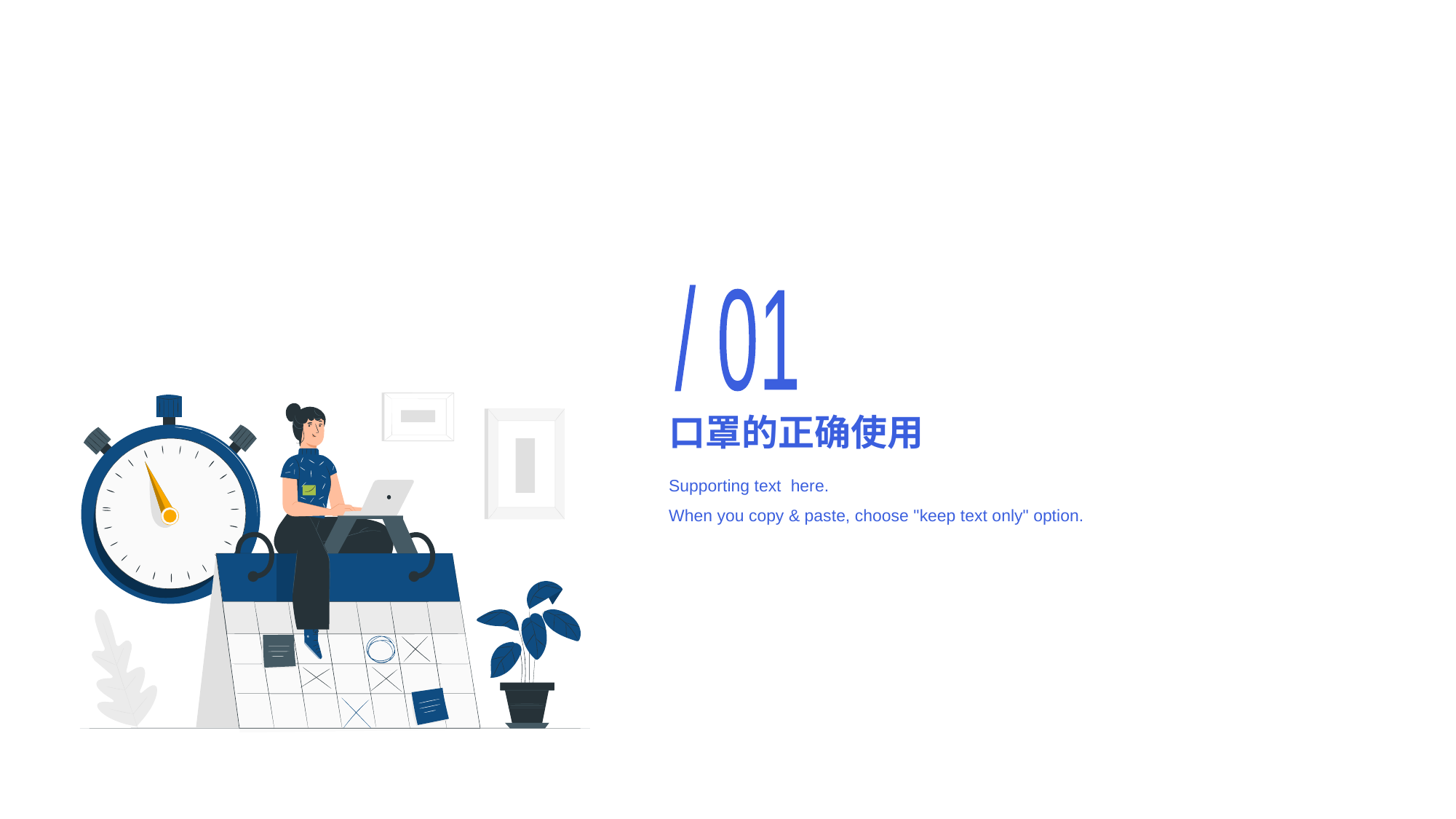

/ 01
# 口罩的正确使用
Supporting text  here.
When you copy & paste, choose "keep text only" option.